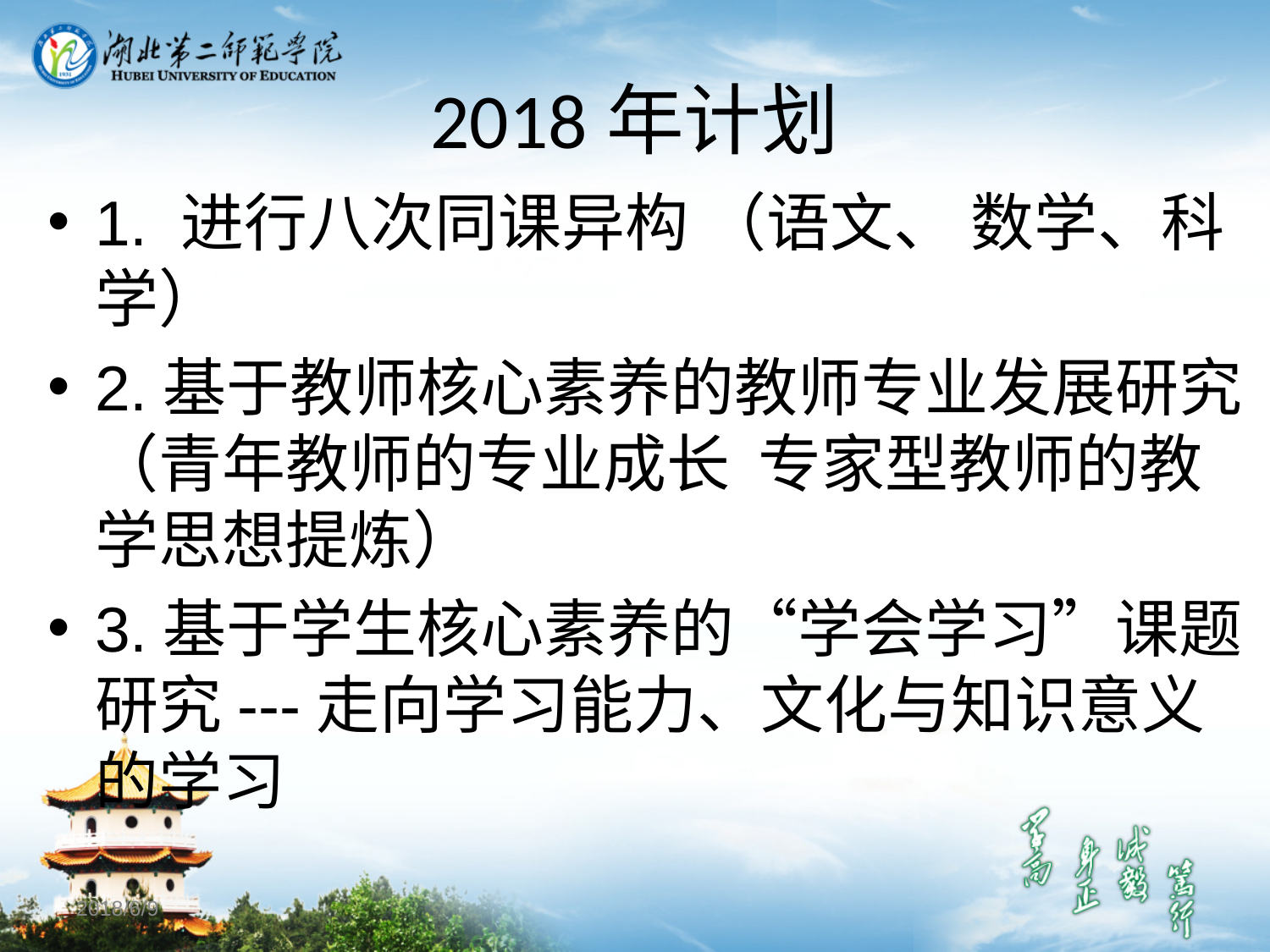

# 2018年计划
1. 进行八次同课异构 （语文、 数学、科学）
2.基于教师核心素养的教师专业发展研究（青年教师的专业成长  专家型教师的教学思想提炼）
3.基于学生核心素养的“学会学习”课题研究---走向学习能力、文化与知识意义的学习
2018/6/9